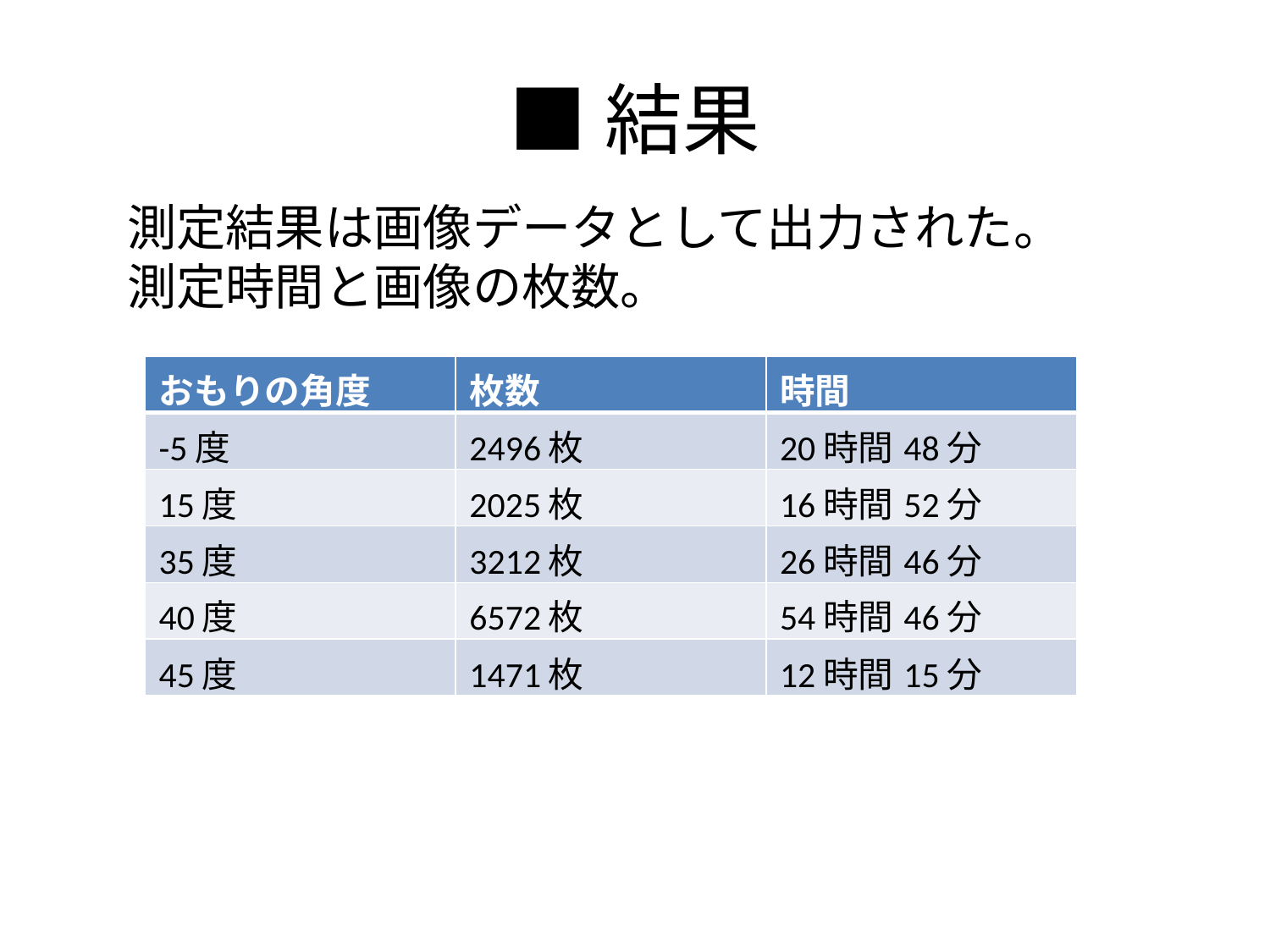

# ■結果
測定結果は画像データとして出力された。
測定時間と画像の枚数。

| おもりの角度 | 枚数 | 時間 |
| --- | --- | --- |
| -5度 | 2496枚 | 20時間48分 |
| 15度 | 2025枚 | 16時間52分 |
| 35度 | 3212枚 | 26時間46分 |
| 40度 | 6572枚 | 54時間46分 |
| 45度 | 1471枚 | 12時間15分 |